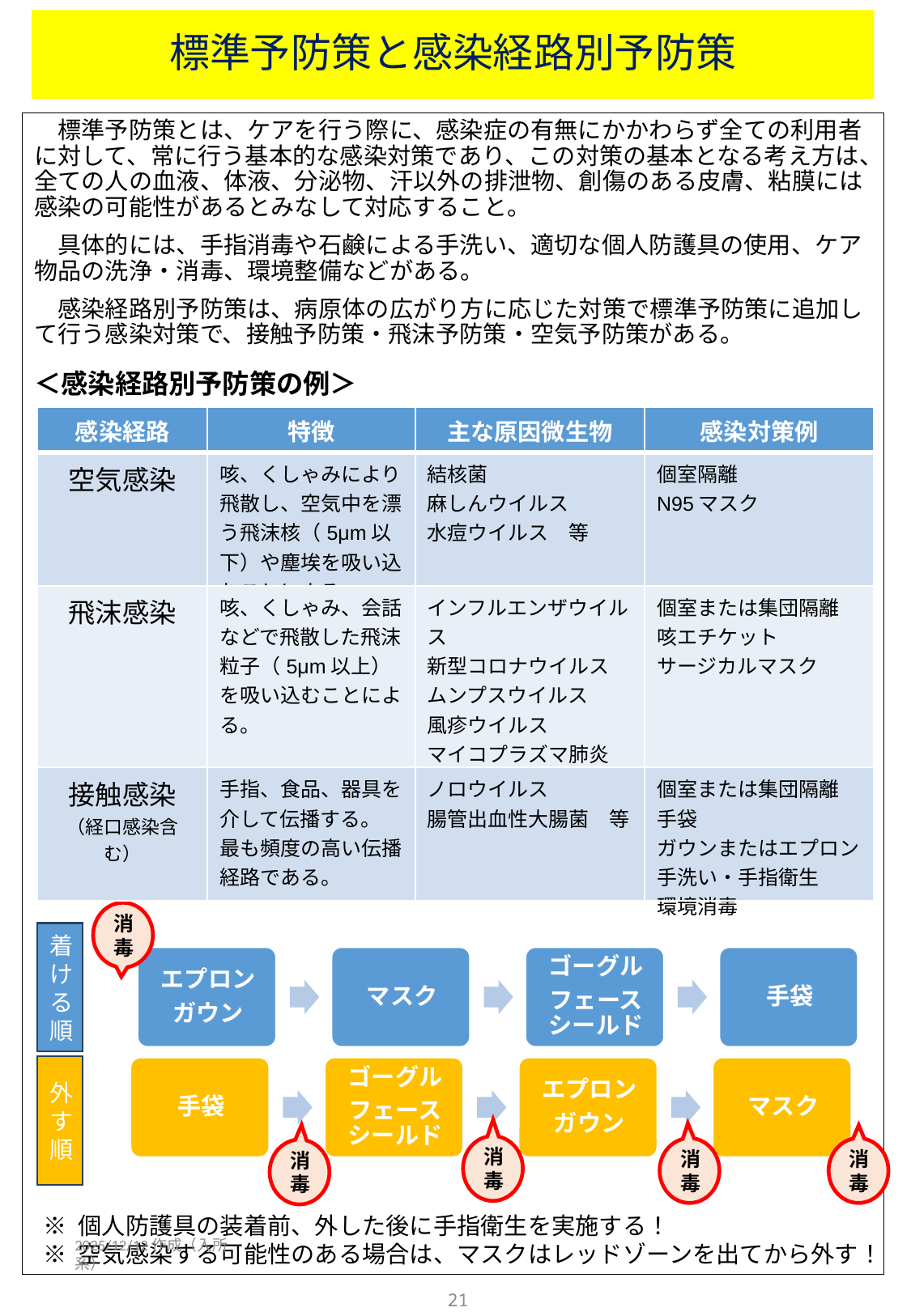

標準予防策と感染経路別予防策
　標準予防策とは、ケアを行う際に、感染症の有無にかかわらず全ての利用者に対して、常に行う基本的な感染対策であり、この対策の基本となる考え方は、全ての人の血液、体液、分泌物、汗以外の排泄物、創傷のある皮膚、粘膜には感染の可能性があるとみなして対応すること。
　具体的には、手指消毒や石鹸による手洗い、適切な個人防護具の使用、ケア物品の洗浄・消毒、環境整備などがある。
　感染経路別予防策は、病原体の広がり方に応じた対策で標準予防策に追加して行う感染対策で、接触予防策・飛沫予防策・空気予防策がある。

＜感染経路別予防策の例＞

＜個人防護具着脱の例＞

| 感染経路 | 特徴 | 主な原因微生物 | 感染対策例 |
| --- | --- | --- | --- |
| 空気感染 | 咳、くしゃみにより飛散し、空気中を漂う飛沫核（5μm以下）や塵埃を吸い込むことによる。 | 結核菌 麻しんウイルス 水痘ウイルス　等 | 個室隔離 N95マスク |
| 飛沫感染 | 咳、くしゃみ、会話などで飛散した飛沫粒子（5μm以上）を吸い込むことによる。 | インフルエンザウイルス 新型コロナウイルス ムンプスウイルス 風疹ウイルス マイコプラズマ肺炎　等 | 個室または集団隔離 咳エチケット サージカルマスク |
| 接触感染 （経口感染含む） | 手指、食品、器具を介して伝播する。 最も頻度の高い伝播経路である。 | ノロウイルス 腸管出血性大腸菌　等 | 個室または集団隔離 手袋 ガウンまたはエプロン 手洗い・手指衛生 環境消毒 |
消毒
着ける順
エプロン
ガウン

マスク

ゴーグル
フェースシールド

手袋
外す順
手袋

ゴーグル
フェースシールド

エプロン
ガウン

マスク
消毒
消毒
消毒
消毒
※ 個人防護具の装着前、外した後に手指衛生を実施する！
※ 空気感染する可能性のある場合は、マスクはレッドゾーンを出てから外す！
2025/12/12作成（入所系）
21